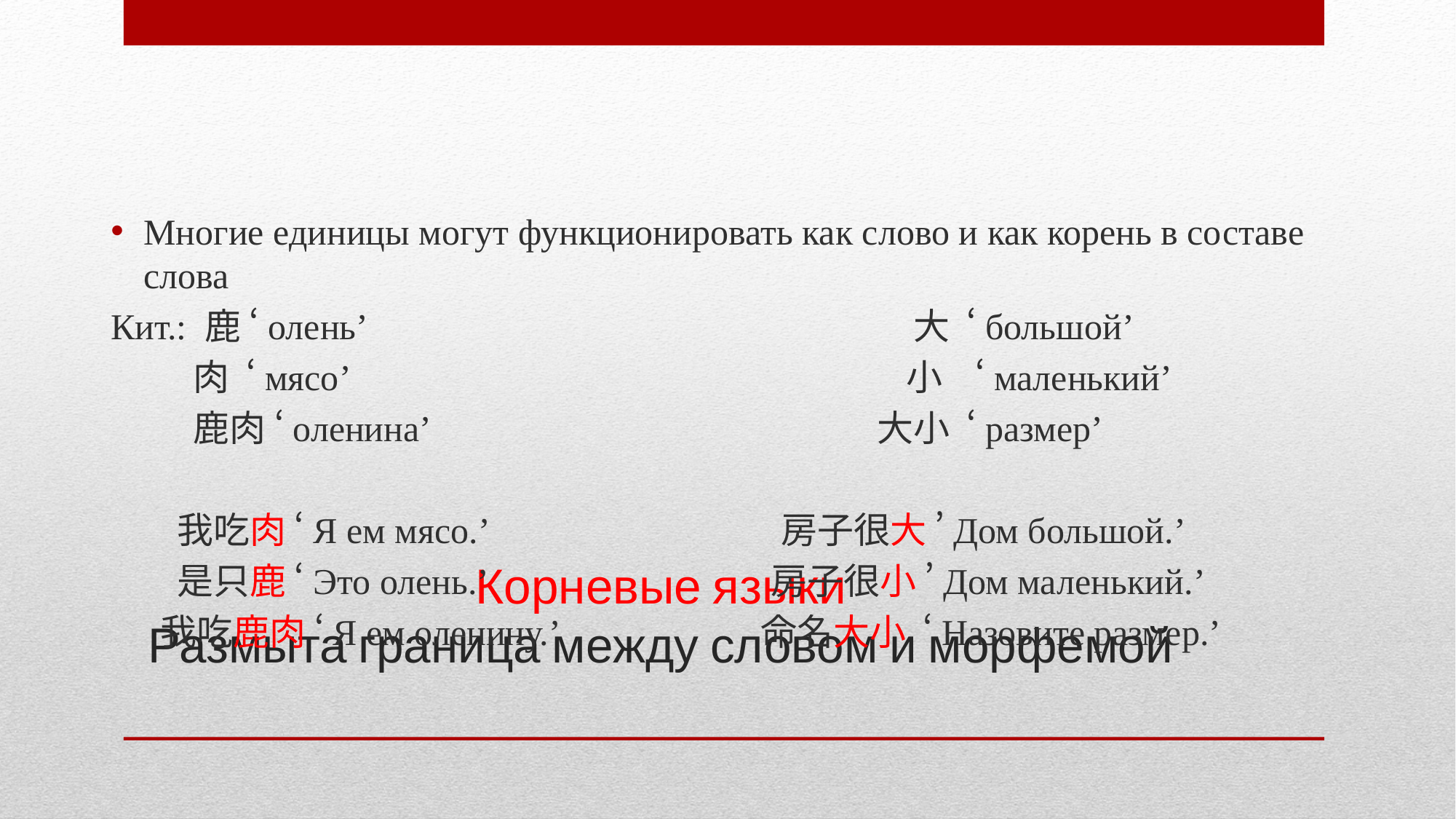

Многие единицы могут функционировать как слово и как корень в составе слова
Кит.: 鹿 ‘олень’                                                           大  ‘большой’
         肉  ‘мясо’                                                            小    ‘маленький’
         鹿肉 ‘оленина’                                                大小  ‘размер’

       我吃肉 ‘Я ем мясо.’                               房子很大 ’Дом большой.’
       是只鹿 ‘Это олень.’                              房子很小 ’Дом маленький.’
     我吃鹿肉 ‘Я ем оленину.’                     命名大小  ‘Назовите размер.’
# Корневые языки Размыта граница между словом и морфемой